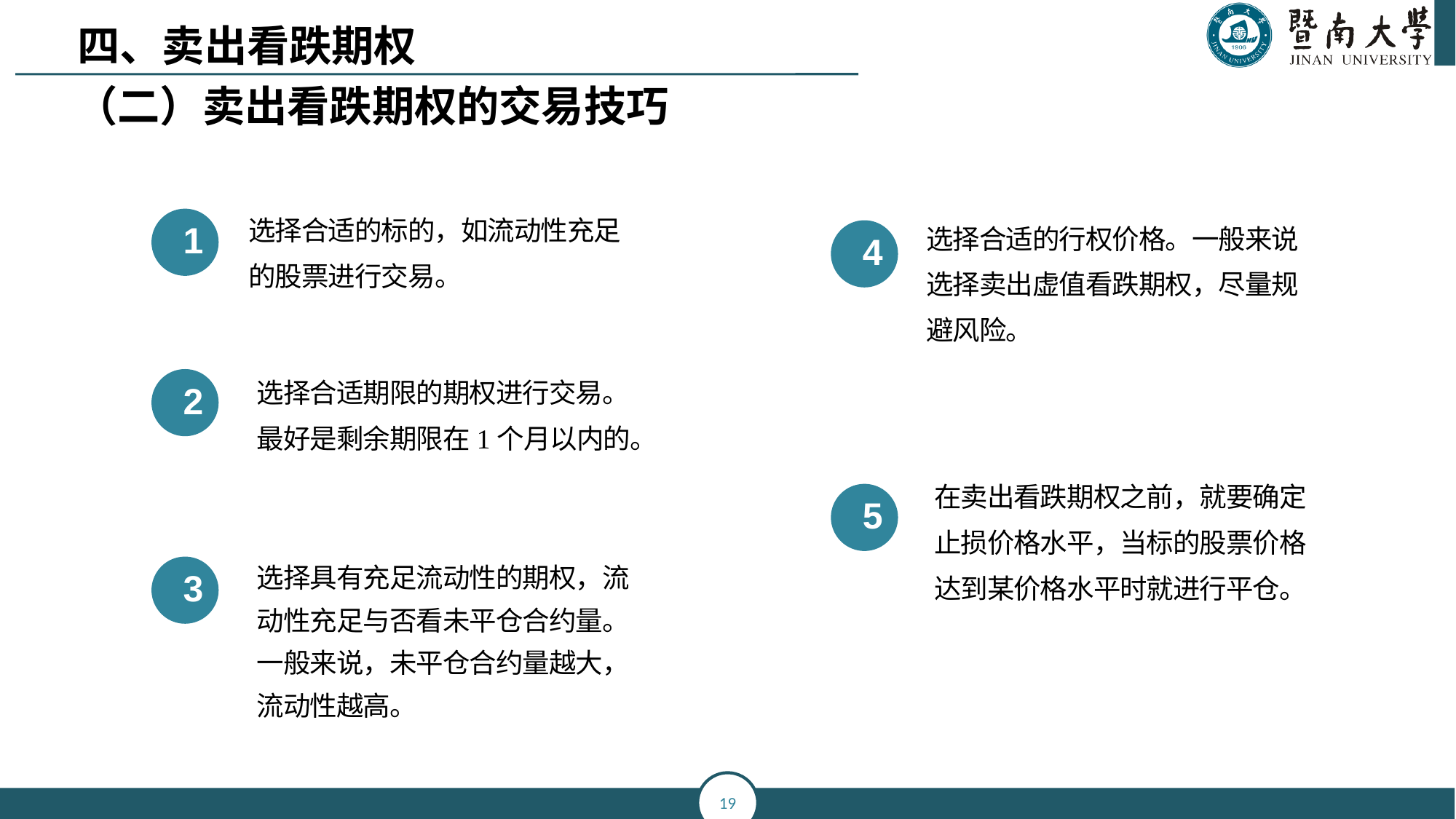

四、卖出看跌期权
  （二）卖出看跌期权的交易技巧

选择合适的标的，如流动性充足的股票进行交易。
1
选择合适的行权价格。一般来说选择卖出虚值看跌期权，尽量规避风险。
4
选择合适期限的期权进行交易。最好是剩余期限在1个月以内的。
2
在卖出看跌期权之前，就要确定止损价格水平，当标的股票价格达到某价格水平时就进行平仓。
5
选择具有充足流动性的期权，流动性充足与否看未平仓合约量。一般来说，未平仓合约量越大，流动性越高。
3